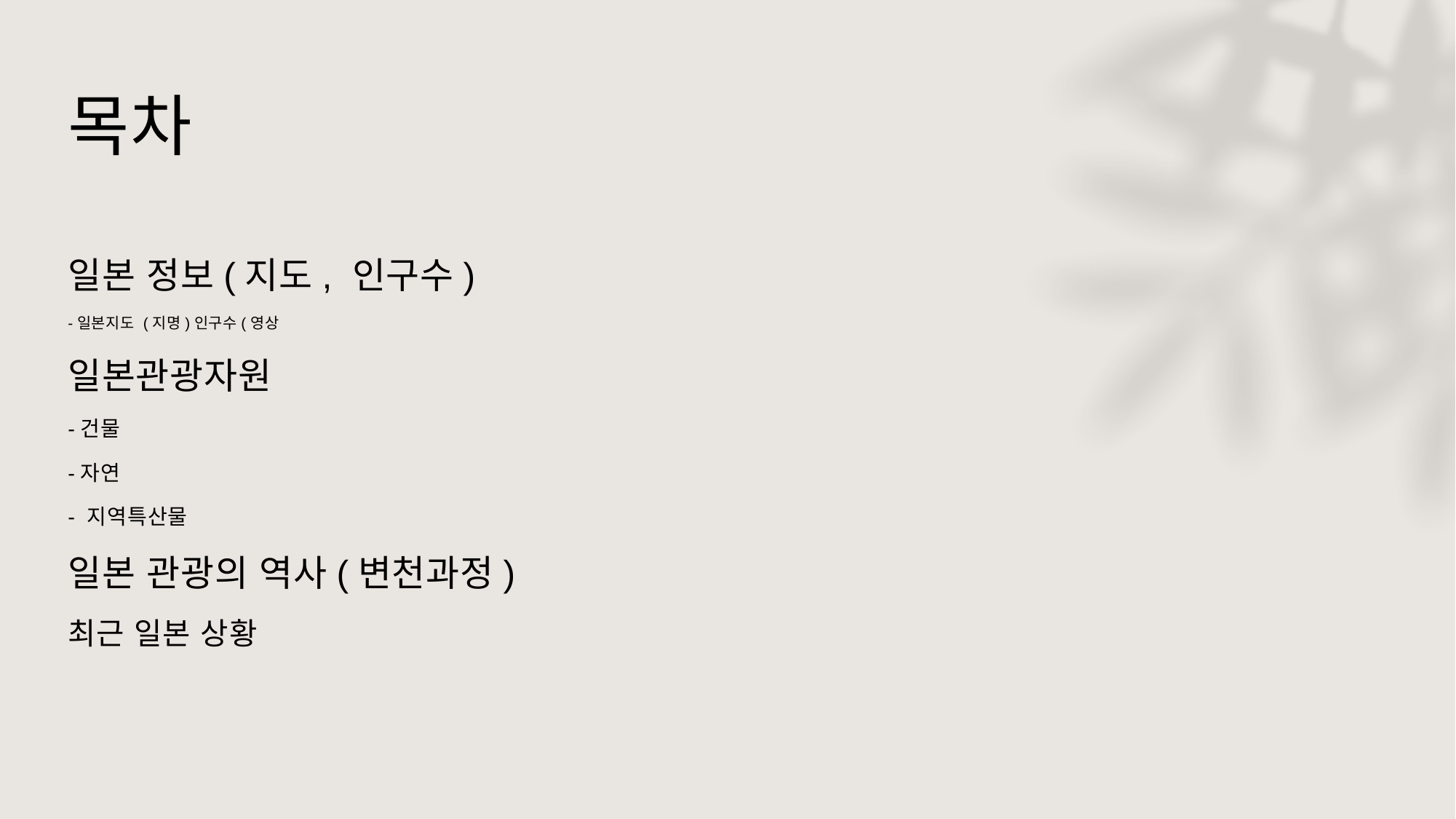

# 목차
일본 정보(지도, 인구수)
-일본지도 (지명)인구수(영상
일본관광자원
-건물
-자연
- 지역특산물
일본 관광의 역사(변천과정)
최근 일본 상황